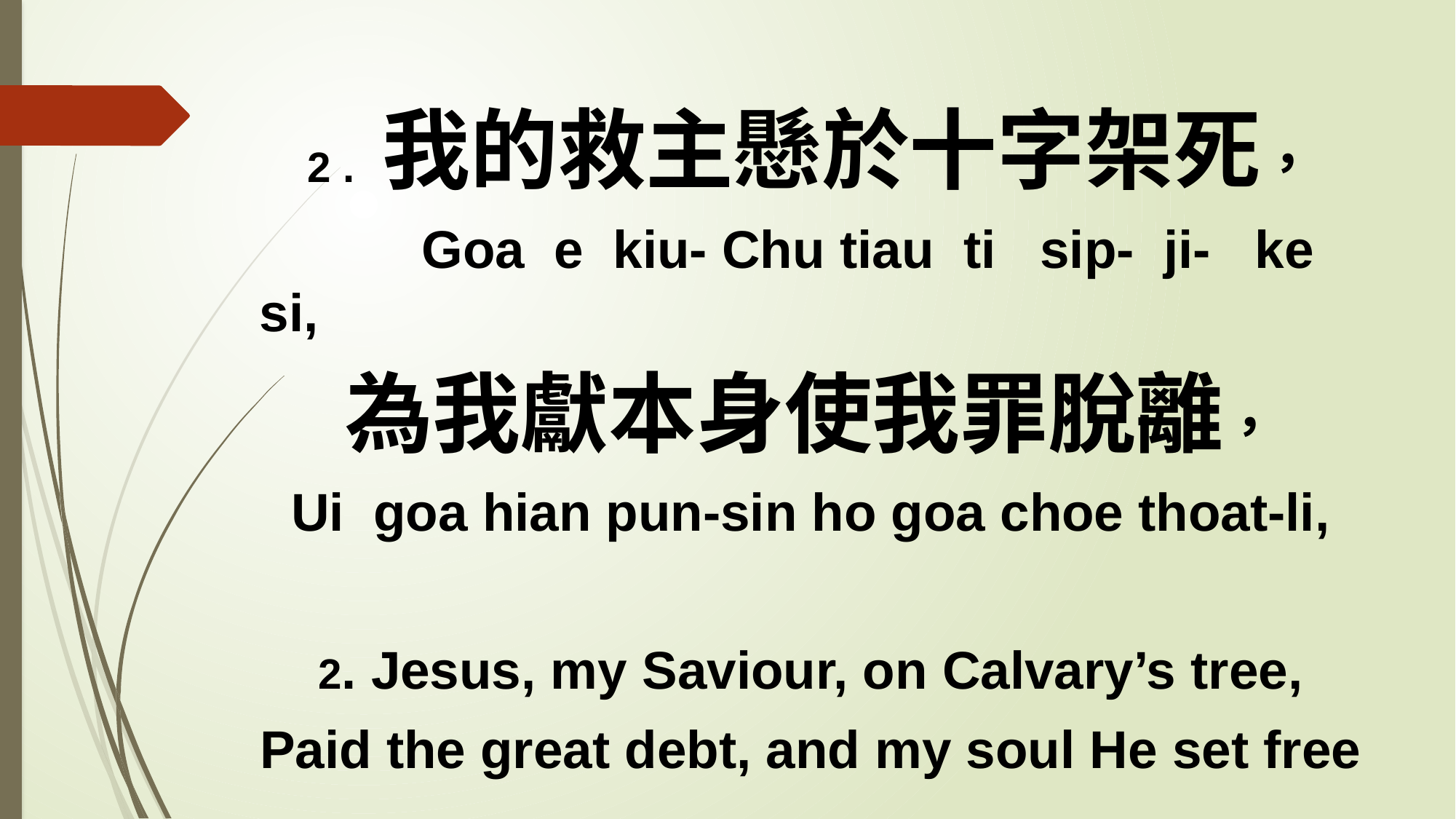

2 . 我的救主懸於十字架死，
           Goa  e  kiu- Chu tiau  ti   sip-  ji-   ke   si,
為我獻本身使我罪脫離，
Ui  goa hian pun-sin ho goa choe thoat-li,

2. Jesus, my Saviour, on Calvary’s tree,
Paid the great debt, and my soul He set free